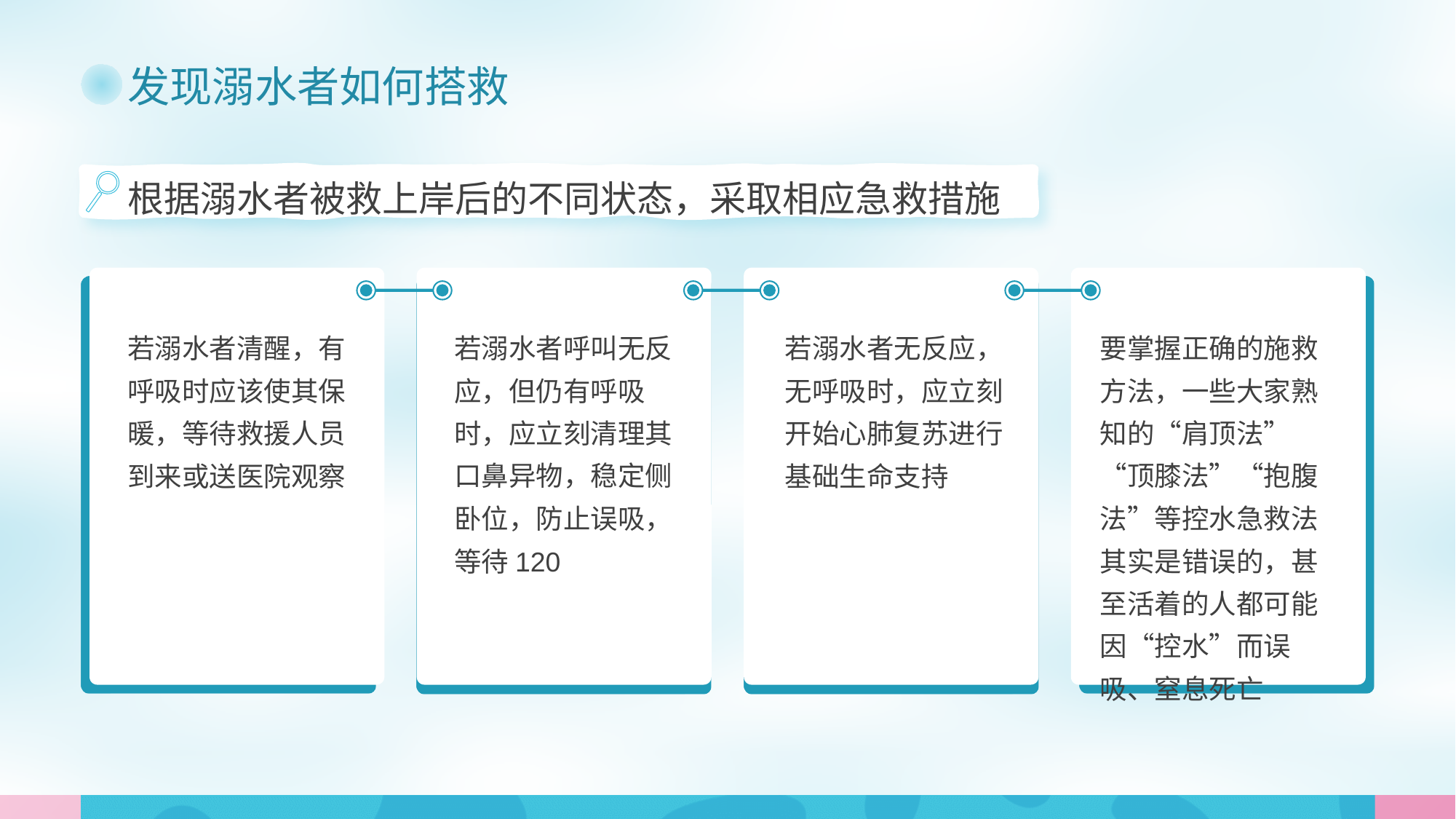

发现溺水者如何搭救
根据溺水者被救上岸后的不同状态，采取相应急救措施

若溺水者清醒，有呼吸时应该使其保暖，等待救援人员到来或送医院观察
若溺水者呼叫无反应，但仍有呼吸时，应立刻清理其口鼻异物，稳定侧卧位，防止误吸，等待120
若溺水者无反应，无呼吸时，应立刻开始心肺复苏进行基础生命支持
要掌握正确的施救方法，一些大家熟知的“肩顶法”“顶膝法”“抱腹法”等控水急救法其实是错误的，甚至活着的人都可能因“控水”而误吸、窒息死亡